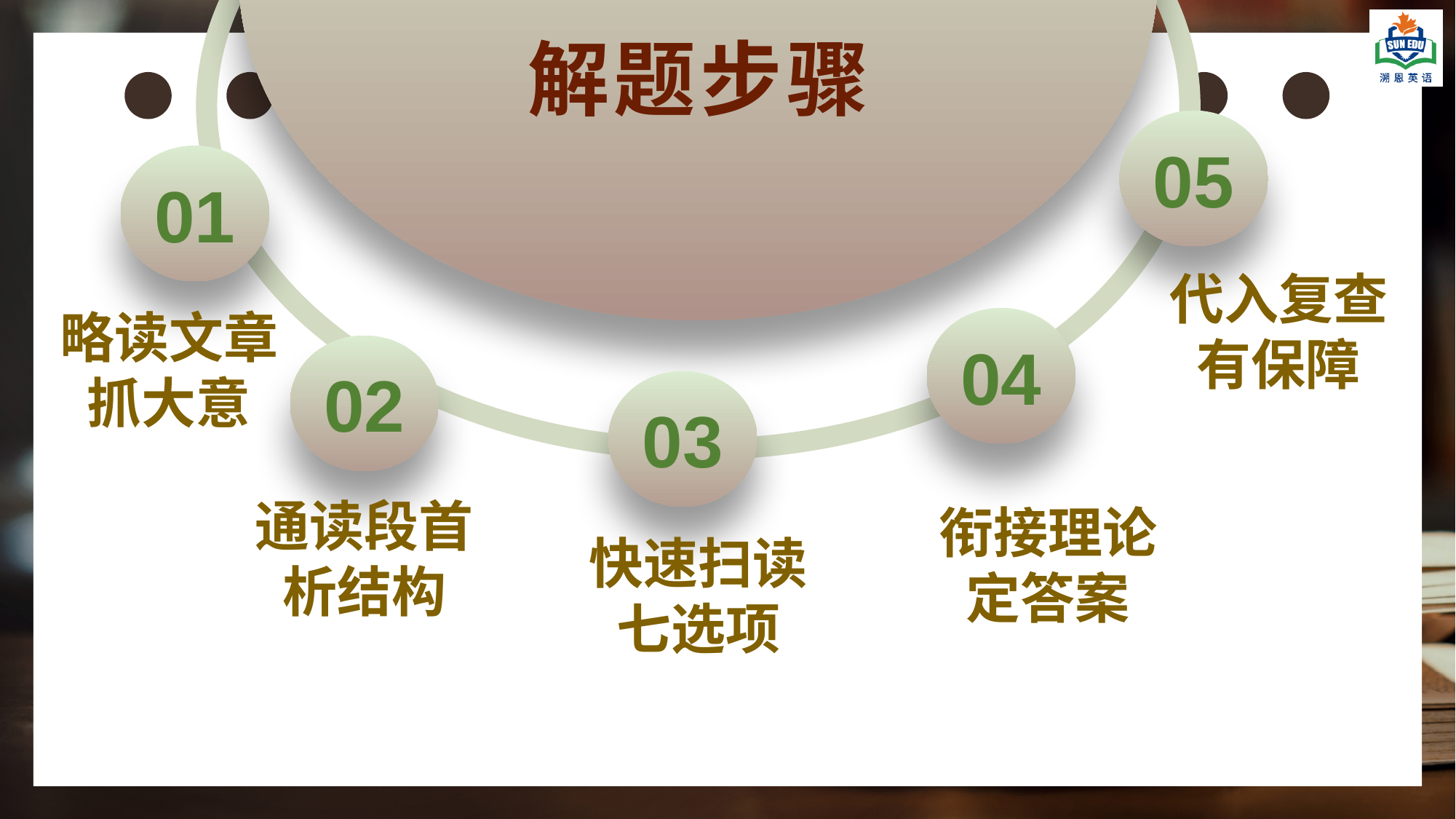

解题步骤
05
01
代入复查
有保障

略读文章抓大意
04
02
03
通读段首析结构
衔接理论定答案
快速扫读七选项